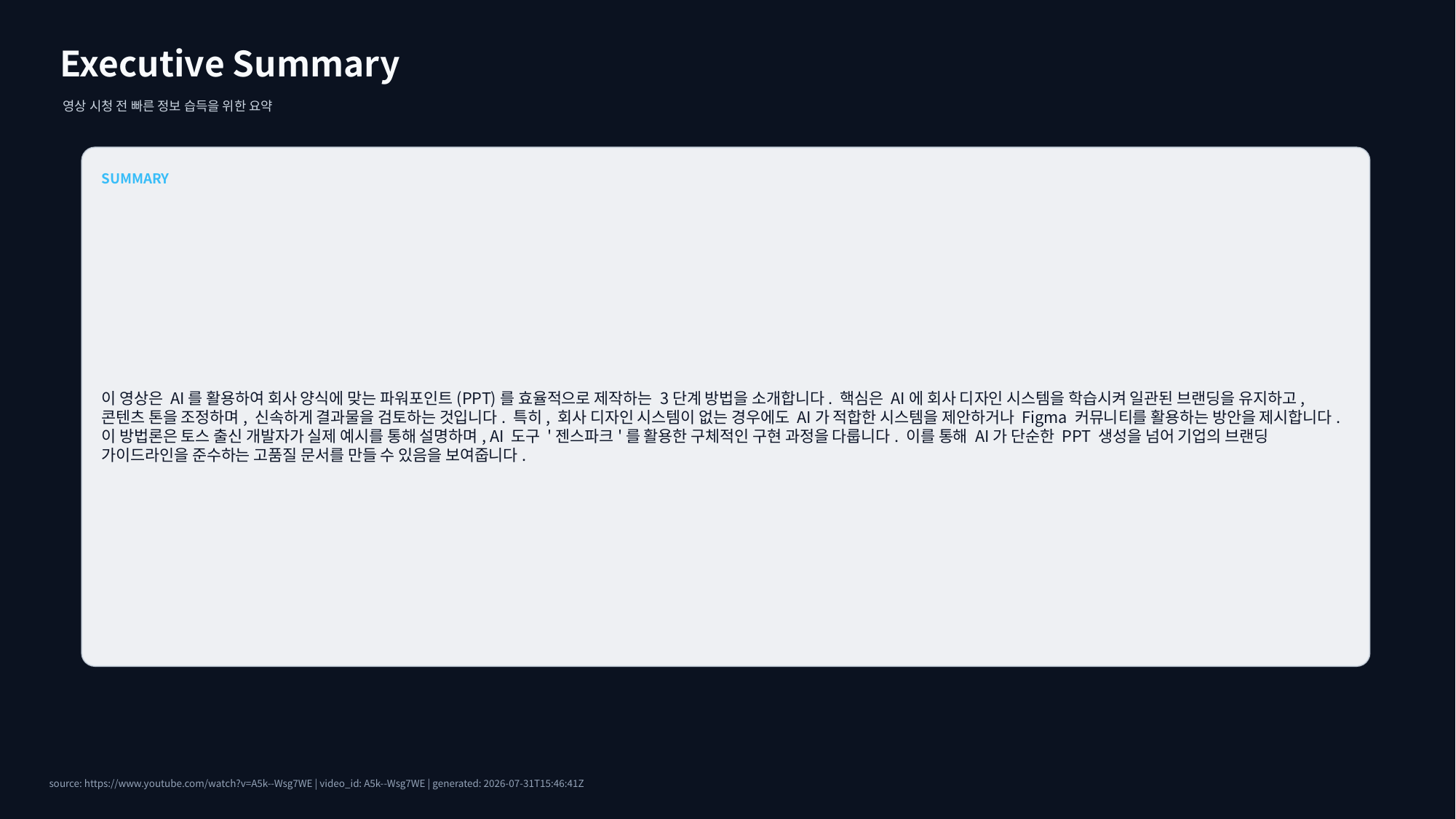

Executive Summary
영상 시청 전 빠른 정보 습득을 위한 요약

SUMMARY
이 영상은 AI를 활용하여 회사 양식에 맞는 파워포인트(PPT)를 효율적으로 제작하는 3단계 방법을 소개합니다. 핵심은 AI에 회사 디자인 시스템을 학습시켜 일관된 브랜딩을 유지하고, 콘텐츠 톤을 조정하며, 신속하게 결과물을 검토하는 것입니다. 특히, 회사 디자인 시스템이 없는 경우에도 AI가 적합한 시스템을 제안하거나 Figma 커뮤니티를 활용하는 방안을 제시합니다. 이 방법론은 토스 출신 개발자가 실제 예시를 통해 설명하며, AI 도구 '젠스파크'를 활용한 구체적인 구현 과정을 다룹니다. 이를 통해 AI가 단순한 PPT 생성을 넘어 기업의 브랜딩 가이드라인을 준수하는 고품질 문서를 만들 수 있음을 보여줍니다.
source: https://www.youtube.com/watch?v=A5k--Wsg7WE | video_id: A5k--Wsg7WE | generated: 2026-07-31T15:46:41Z